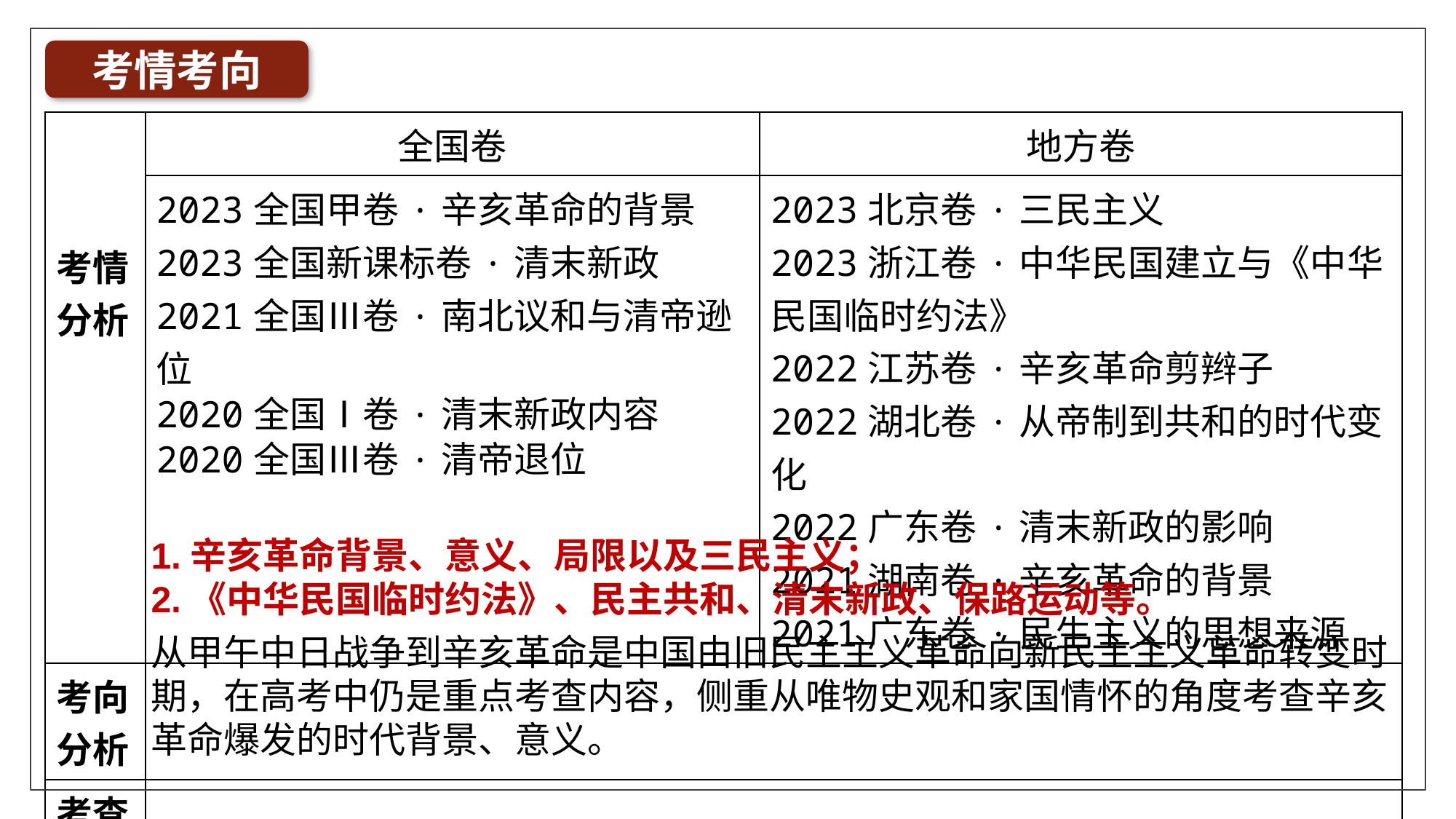

考情考向
| 考情分析 | 全国卷 | 地方卷 |
| --- | --- | --- |
|  | 2023全国甲卷·辛亥革命的背景 2023全国新课标卷·清末新政 2021全国Ⅲ卷·南北议和与清帝逊位 2020全国Ⅰ卷·清末新政内容 2020全国Ⅲ卷·清帝退位 | 2023北京卷·三民主义 2023浙江卷·中华民国建立与《中华民国临时约法》 2022江苏卷·辛亥革命剪辫子 2022湖北卷·从帝制到共和的时代变化 2022广东卷·清末新政的影响 2021湖南卷·辛亥革命的背景 2021广东卷·民生主义的思想来源 |
| 考向 分析 |  |  |
| 考查方式 |  |  |
1.辛亥革命背景、意义、局限以及三民主义；
2.《中华民国临时约法》、民主共和、清末新政、保路运动等。
从甲午中日战争到辛亥革命是中国由旧民主主义革命向新民主主义革命转变时期，在高考中仍是重点考查内容，侧重从唯物史观和家国情怀的角度考查辛亥革命爆发的时代背景、意义。